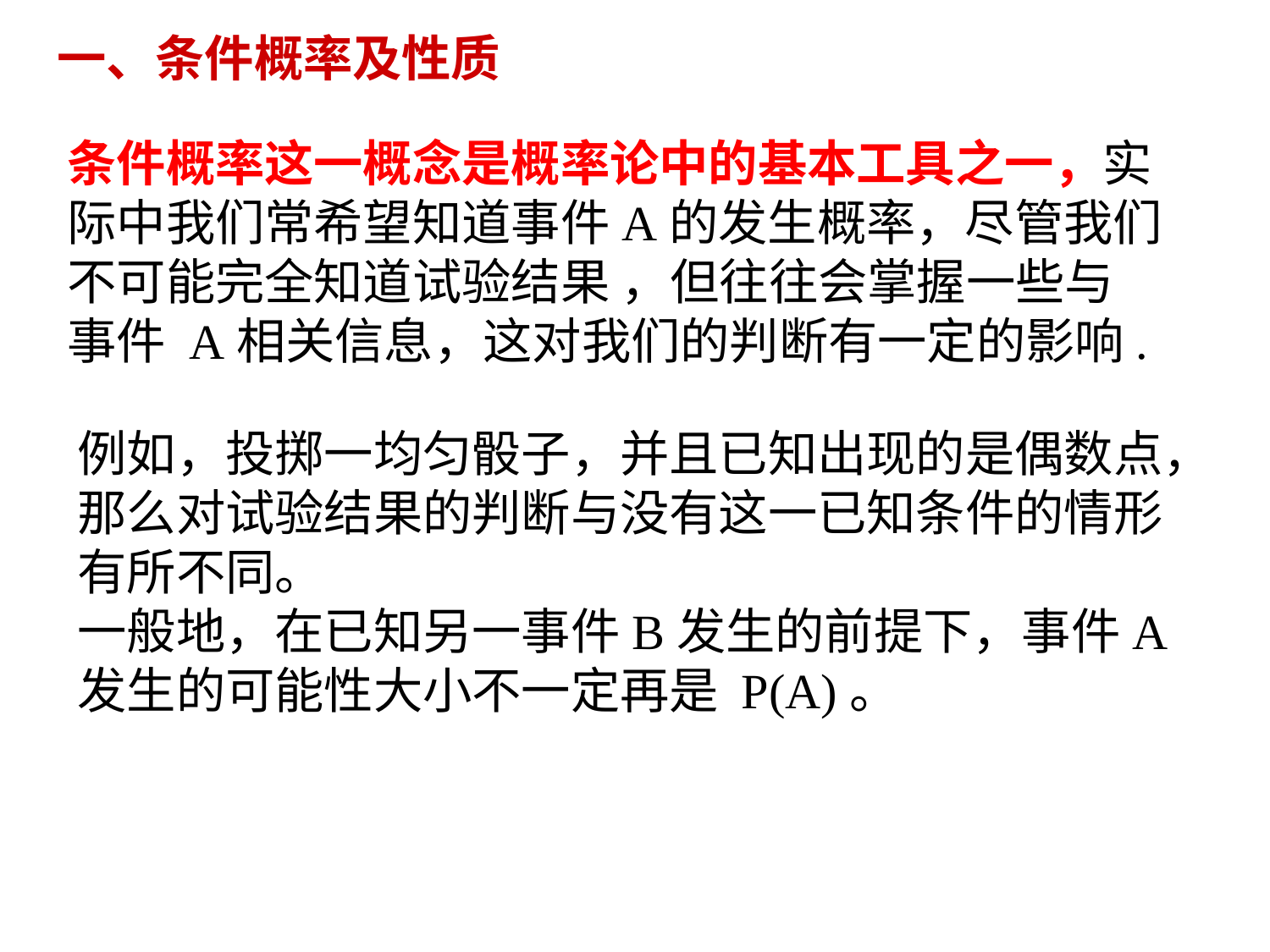

一、条件概率及性质
条件概率这一概念是概率论中的基本工具之一，实际中我们常希望知道事件A的发生概率，尽管我们不可能完全知道试验结果 ，但往往会掌握一些与事件 A相关信息，这对我们的判断有一定的影响.
例如，投掷一均匀骰子，并且已知出现的是偶数点，
那么对试验结果的判断与没有这一已知条件的情形
有所不同。
一般地，在已知另一事件B发生的前提下，事件A
发生的可能性大小不一定再是 P(A)。